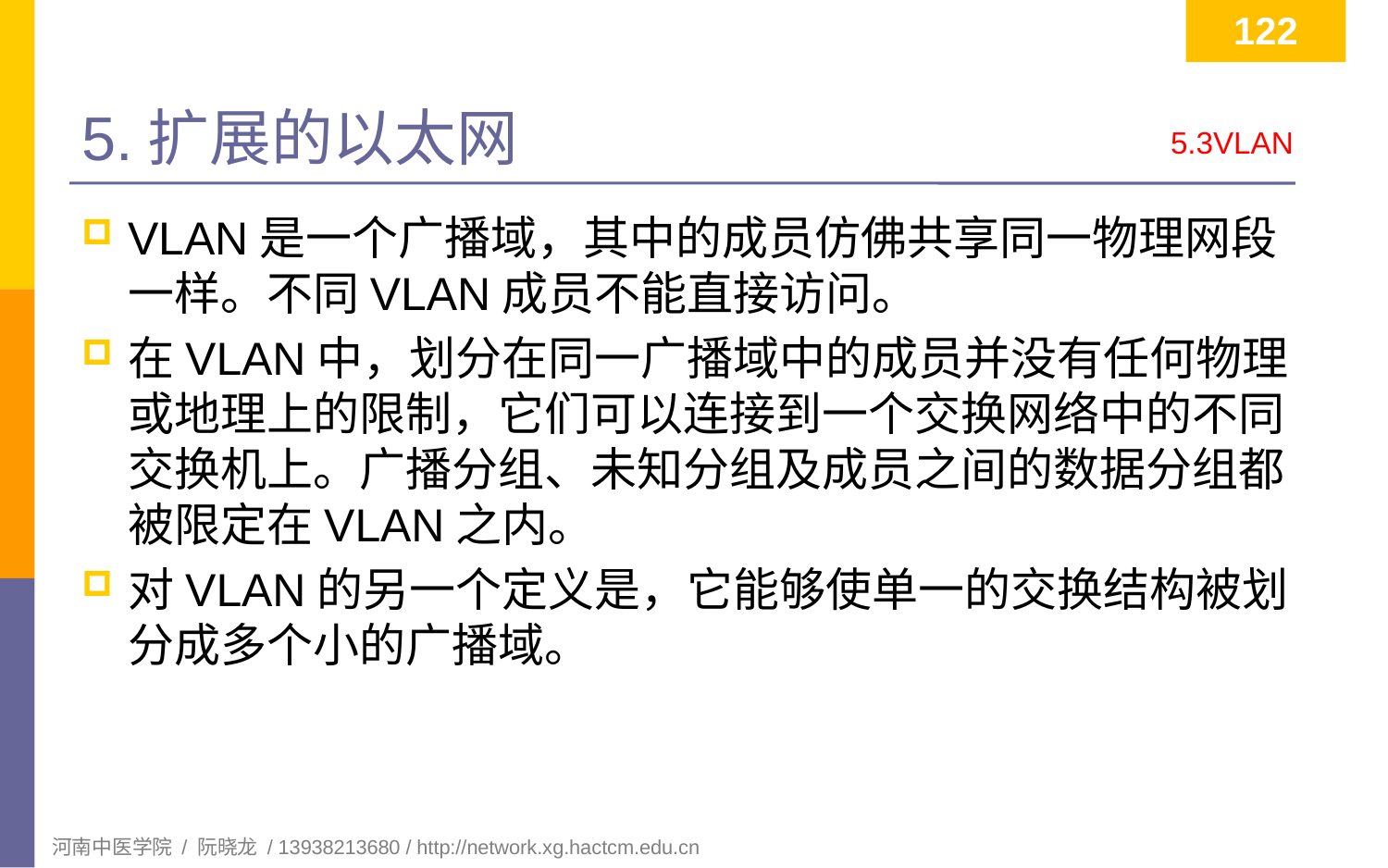

122
# 5.扩展的以太网
5.3VLAN
VLAN是一个广播域，其中的成员仿佛共享同一物理网段一样。不同VLAN成员不能直接访问。
在VLAN中，划分在同一广播域中的成员并没有任何物理或地理上的限制，它们可以连接到一个交换网络中的不同交换机上。广播分组、未知分组及成员之间的数据分组都被限定在VLAN之内。
对VLAN的另一个定义是，它能够使单一的交换结构被划分成多个小的广播域。